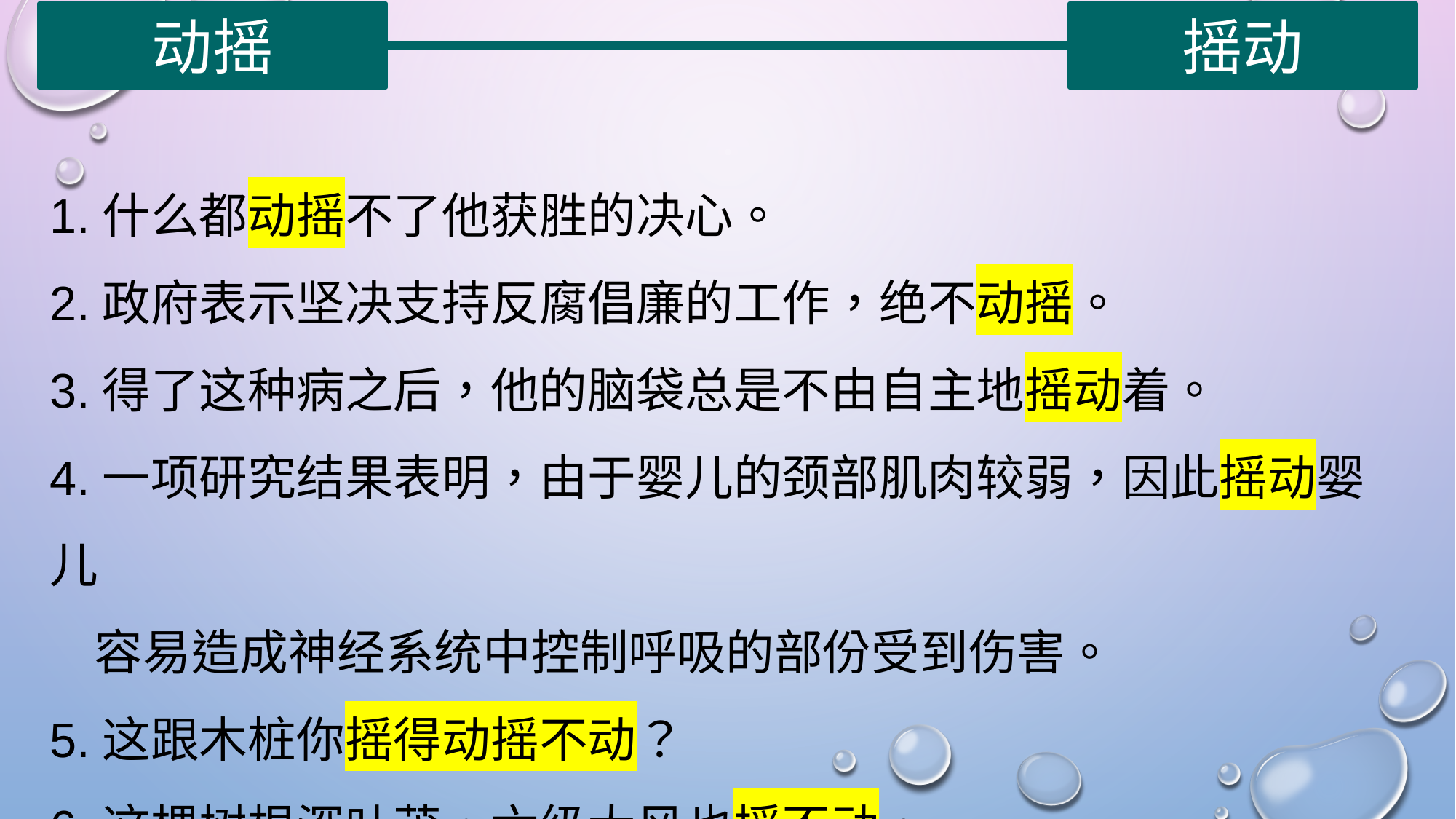

动摇
摇动
|  |
| --- |
1.什么都动摇不了他获胜的决心。
2.政府表示坚决支持反腐倡廉的工作，绝不动摇。
3.得了这种病之后，他的脑袋总是不由自主地摇动着。
4.一项研究结果表明，由于婴儿的颈部肌肉较弱，因此摇动婴儿
   容易造成神经系统中控制呼吸的部份受到伤害。
5.这跟木桩你摇得动摇不动？
6.这棵树根深叶茂，六级大风也摇不动。